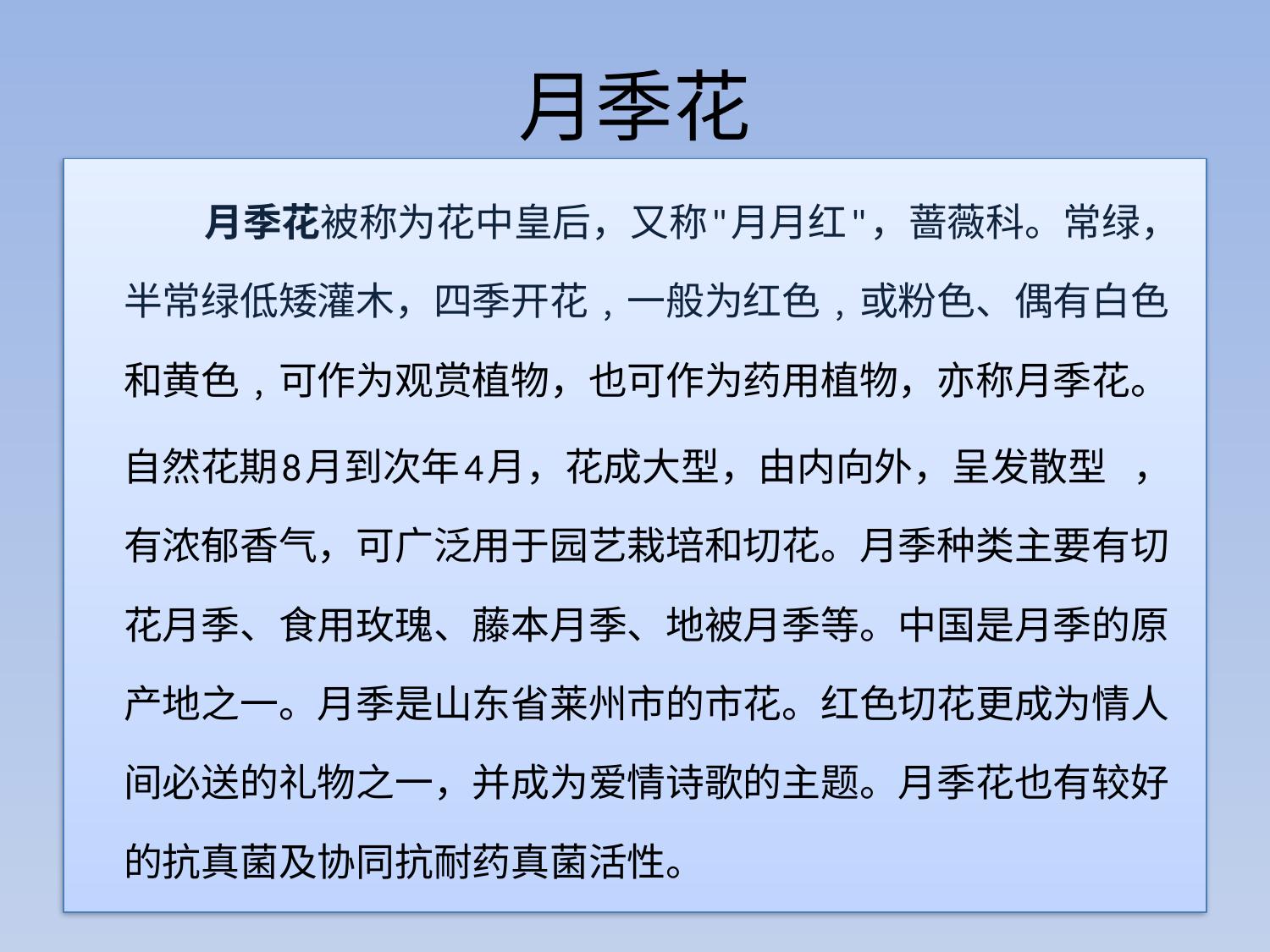

# 月季花
              月季花被称为花中皇后，又称"月月红"，蔷薇科。常绿，半常绿低矮灌木，四季开花﹐一般为红色﹐或粉色、偶有白色和黄色﹐可作为观赏植物，也可作为药用植物，亦称月季花。
     自然花期8月到次年4月，花成大型，由内向外，呈发散型   ，有浓郁香气，可广泛用于园艺栽培和切花。月季种类主要有切花月季、食用玫瑰、藤本月季、地被月季等。中国是月季的原产地之一。月季是山东省莱州市的市花。红色切花更成为情人间必送的礼物之一，并成为爱情诗歌的主题。月季花也有较好的抗真菌及协同抗耐药真菌活性。